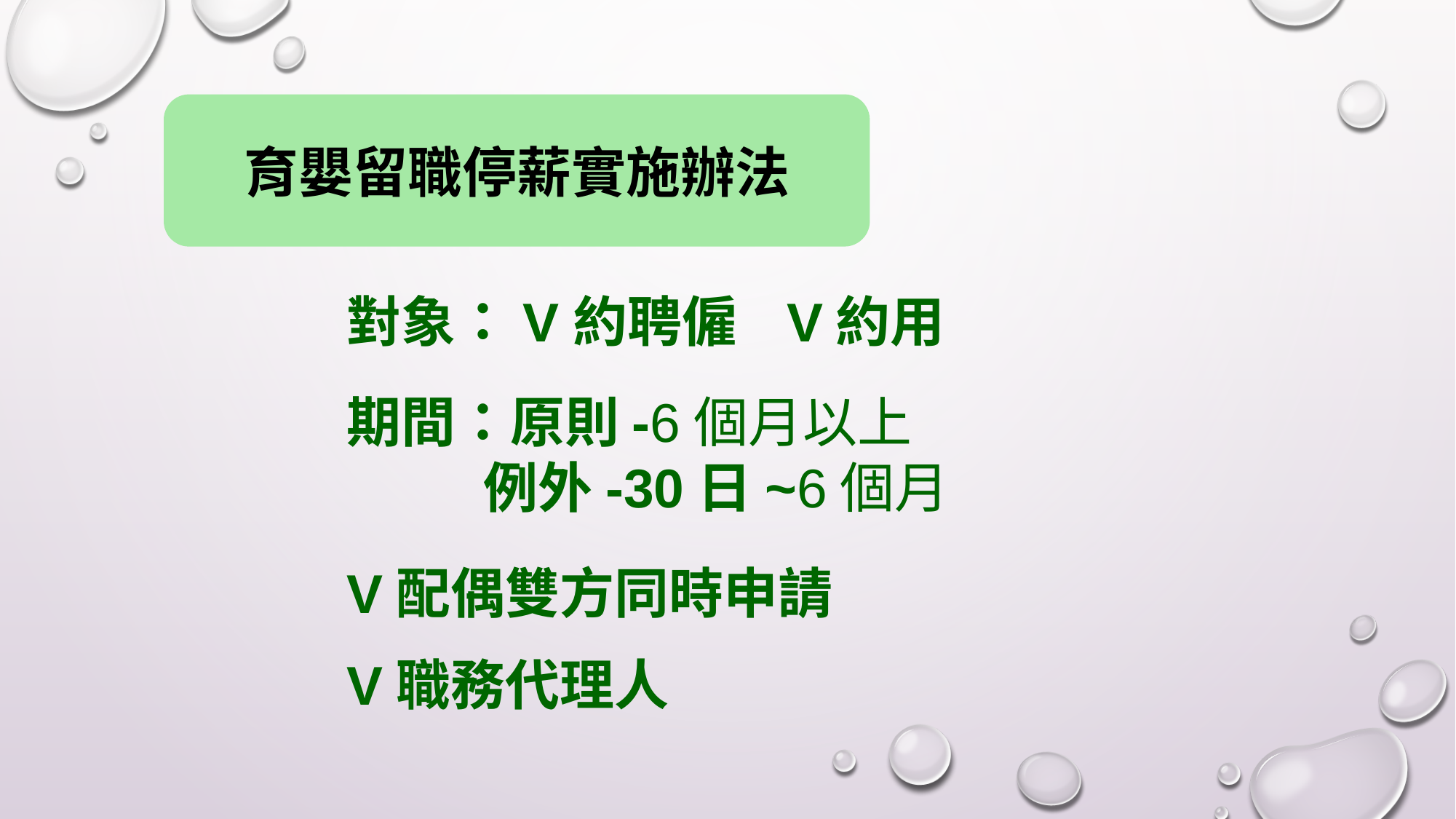

育嬰留職停薪實施辦法
對象：V約聘僱   V約用
期間：原則-6個月以上
          例外-30日~6個月

V配偶雙方同時申請
V職務代理人